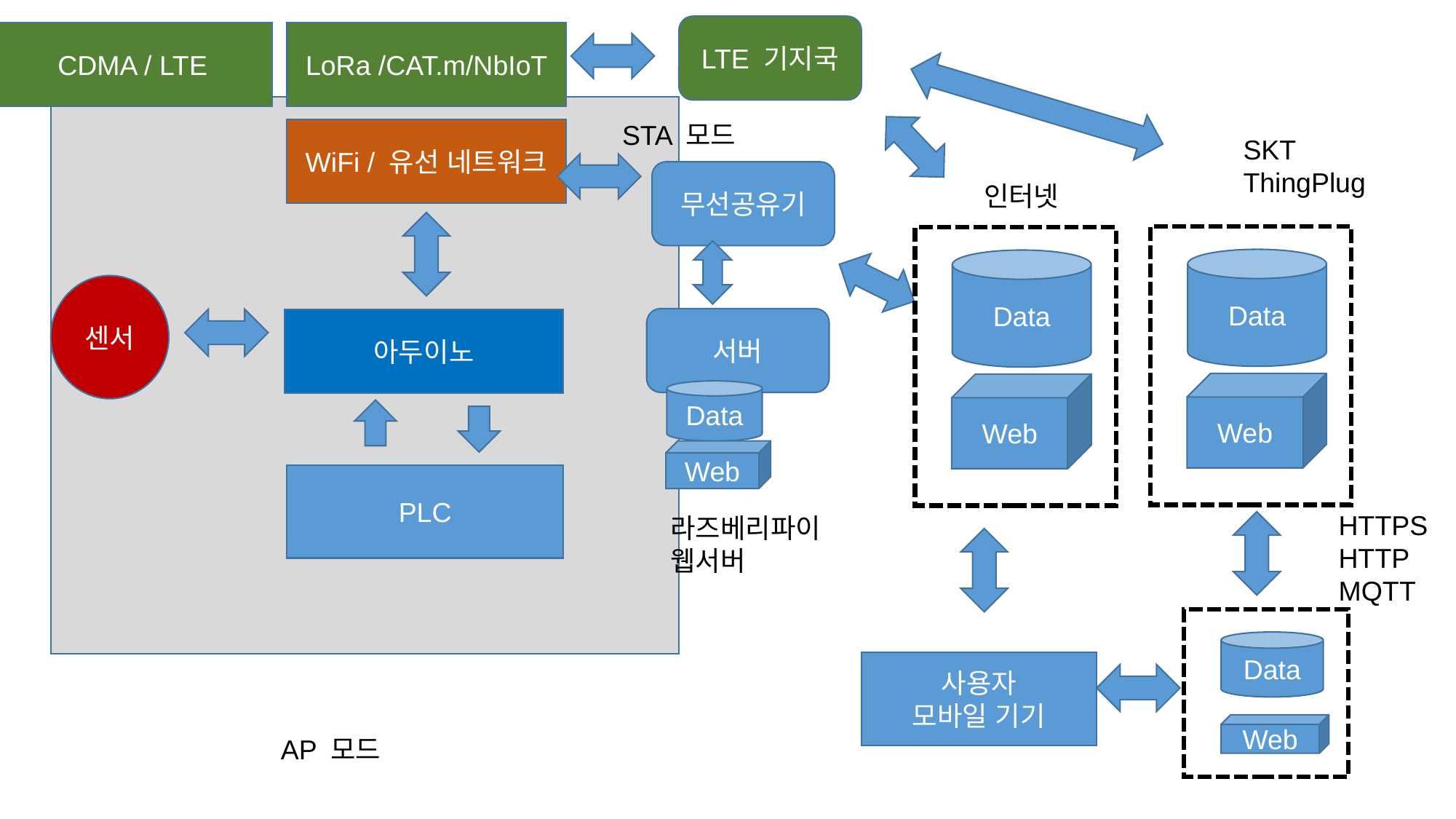

LTE 기지국
CDMA / LTE
LoRa /CAT.m/NbIoT

STA 모드
WiFi / 유선 네트워크

SKT
ThingPlug

무선공유기
인터넷

Data
Data

센서
서버

아두이노
Web
Web
Data

Web
PLC
HTTPS
HTTP
MQTT
라즈베리파이
웹서버

Data
사용자
모바일 기기

Web
AP 모드